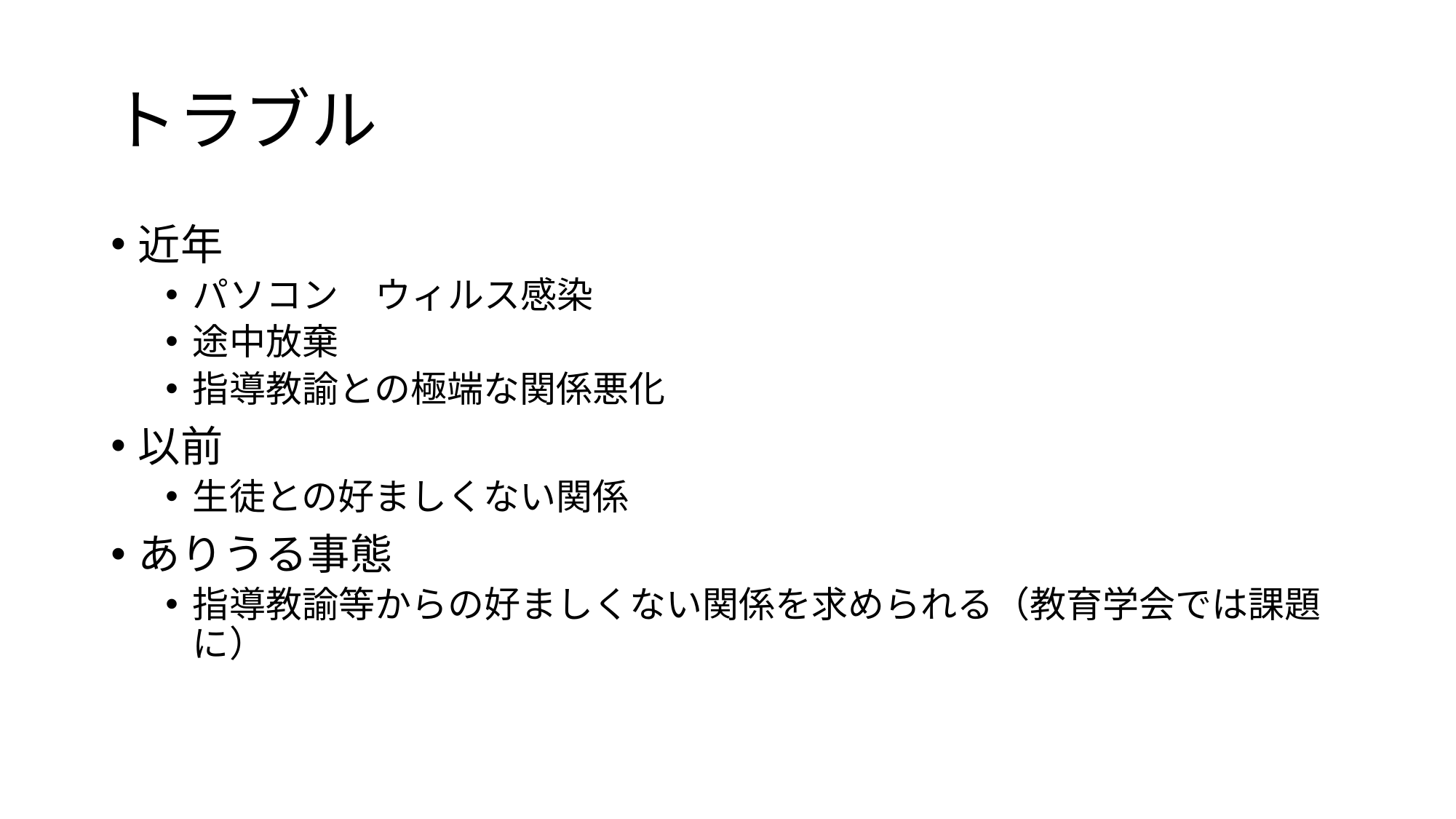

# トラブル
近年
パソコン　ウィルス感染
途中放棄
指導教諭との極端な関係悪化
以前
生徒との好ましくない関係
ありうる事態
指導教諭等からの好ましくない関係を求められる（教育学会では課題に）